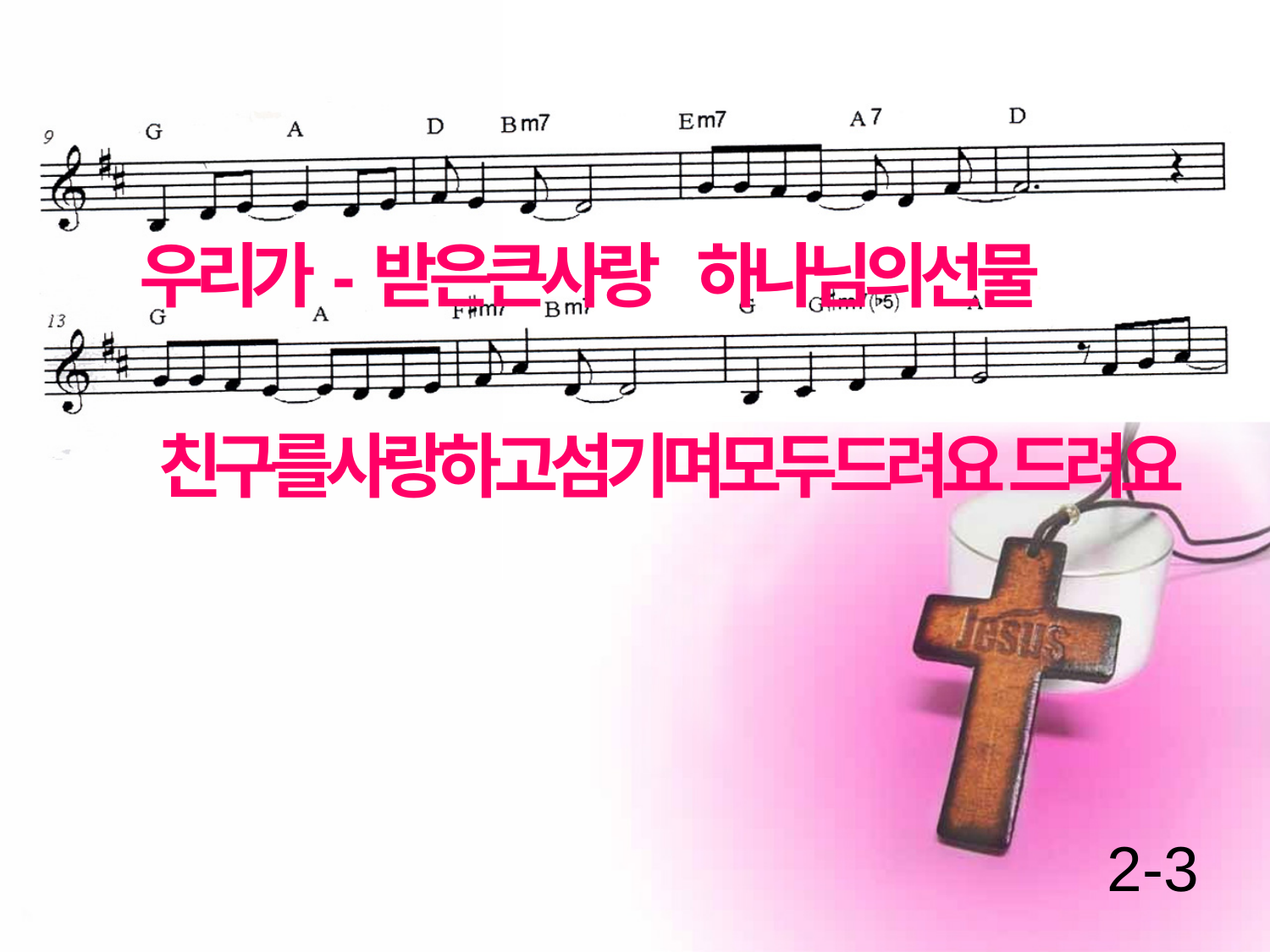

우리가-받은큰사랑    하나님의선물
친구를사랑하고섬기며모두드려요 드려요
2-3